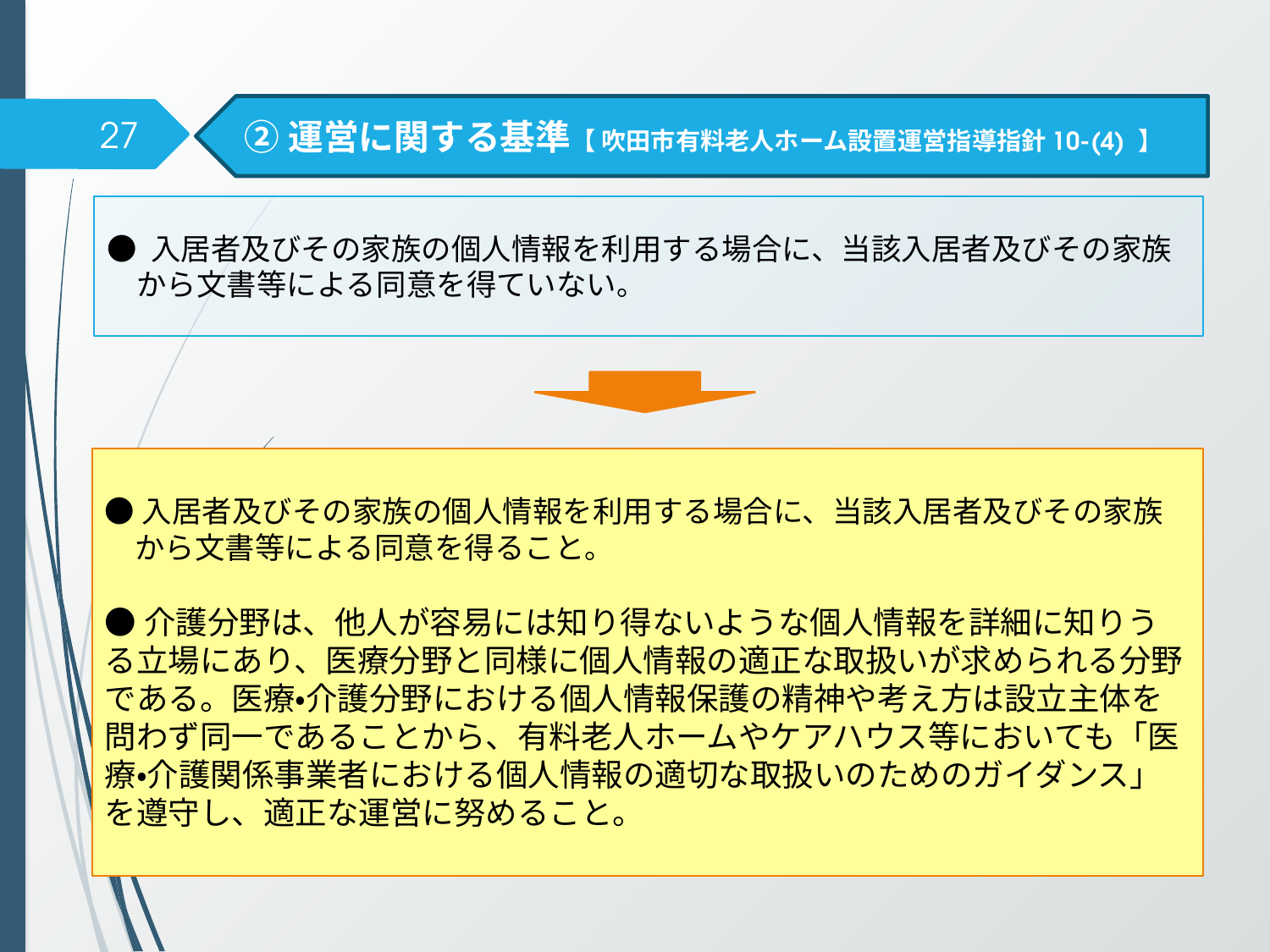

②運営に関する基準【 吹田市有料老人ホーム設置運営指導指針10-(4) 】
27
● 入居者及びその家族の個人情報を利用する場合に、当該入居者及びその家族
　から文書等による同意を得ていない。

●入居者及びその家族の個人情報を利用する場合に、当該入居者及びその家族
　から文書等による同意を得ること。

●介護分野は、他人が容易には知り得ないような個人情報を詳細に知りうる立場にあり、医療分野と同様に個人情報の適正な取扱いが求められる分野である。医療・介護分野における個人情報保護の精神や考え方は設立主体を問わず同一であることから、有料老人ホームやケアハウス等においても「医療・介護関係事業者における個人情報の適切な取扱いのためのガイダンス」を遵守し、適正な運営に努めること。